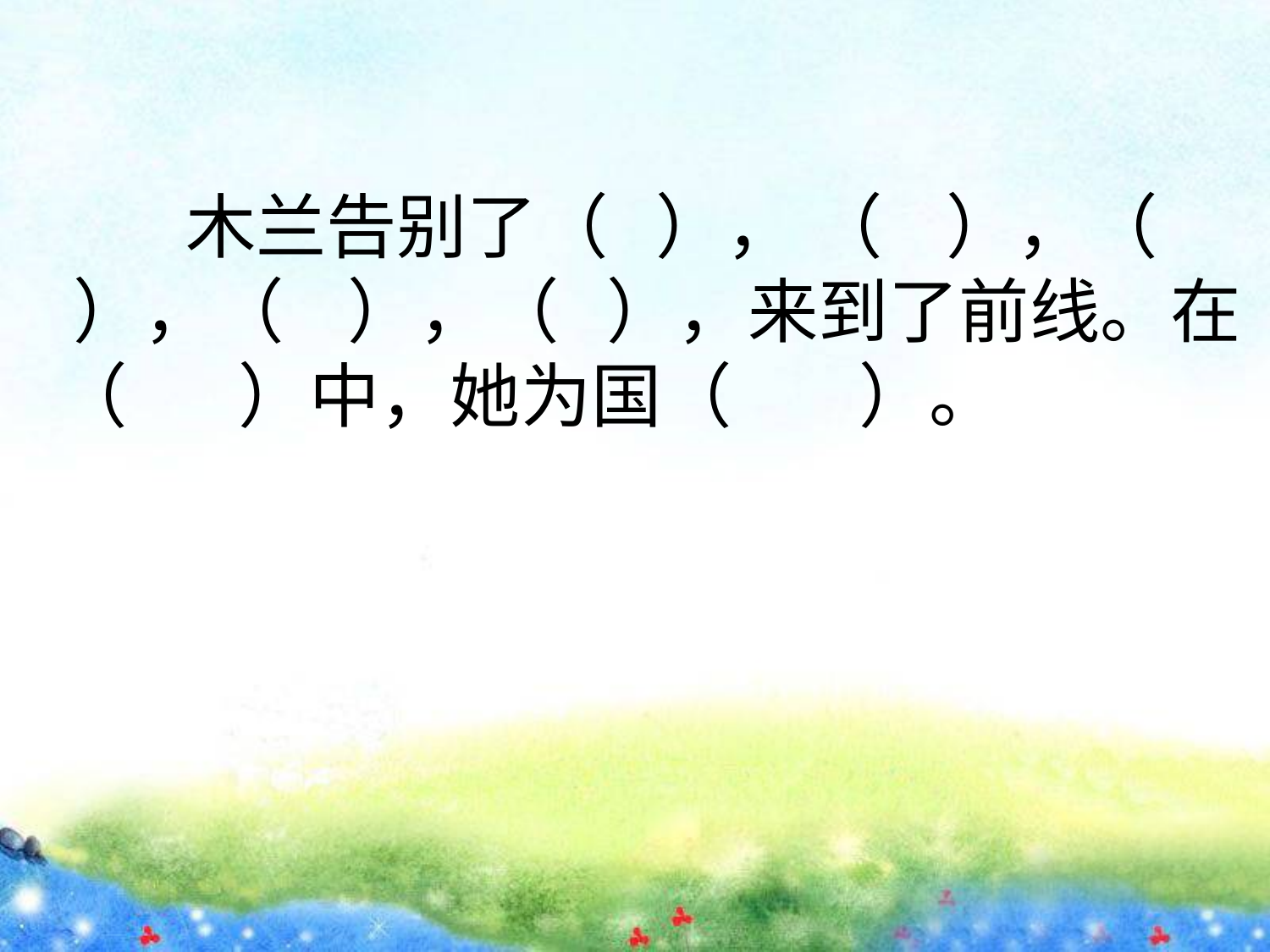

木兰告别了（   ）， （    ），（    ），（    ），（   ），来到了前线。在（       ）中，她为国（        ）。